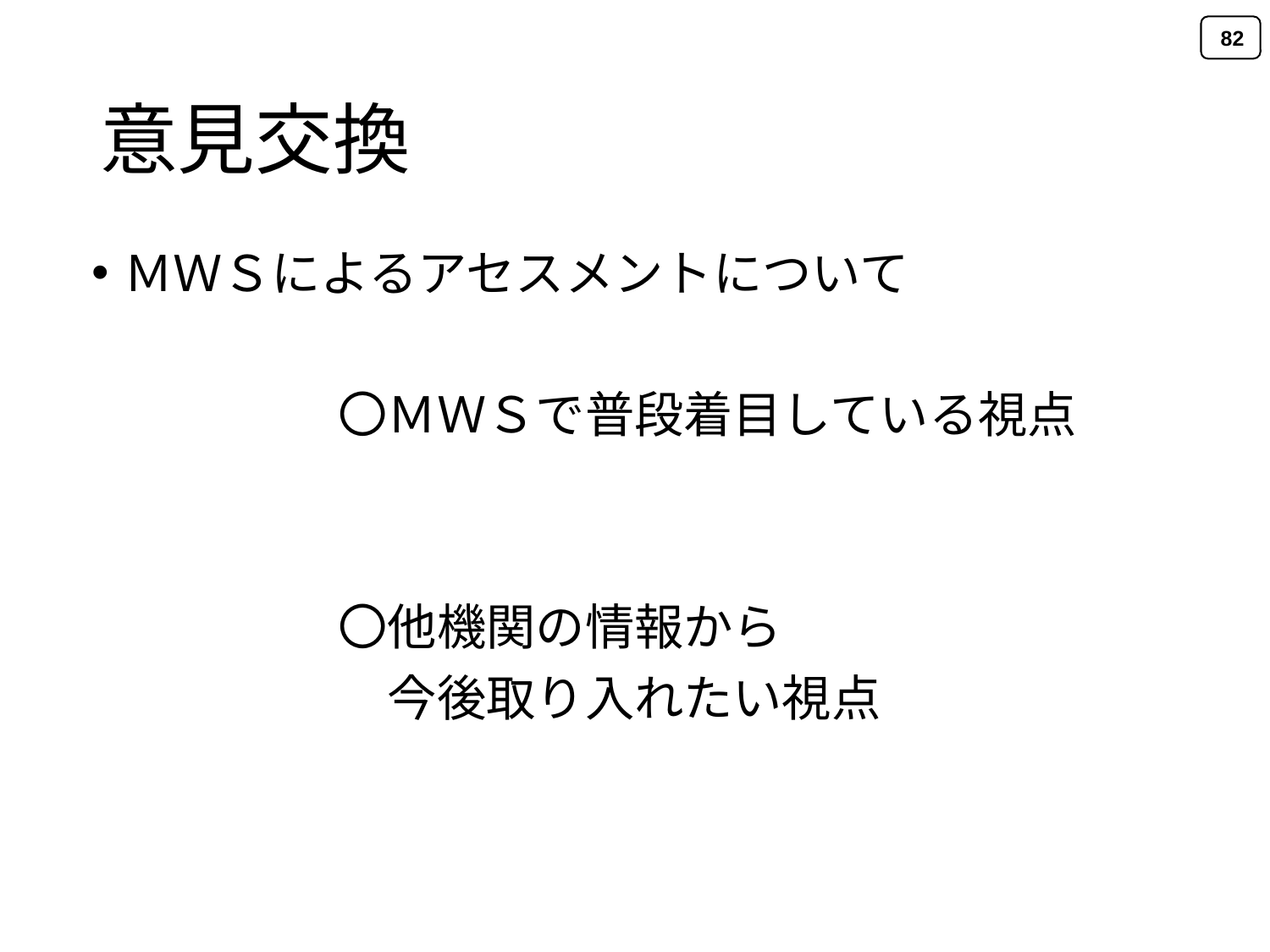

82

# 意見交換
ＭＷＳによるアセスメントについて

　　　　　〇ＭＷＳで普段着目している視点

　　　　　〇他機関の情報から
　　　　　　今後取り入れたい視点